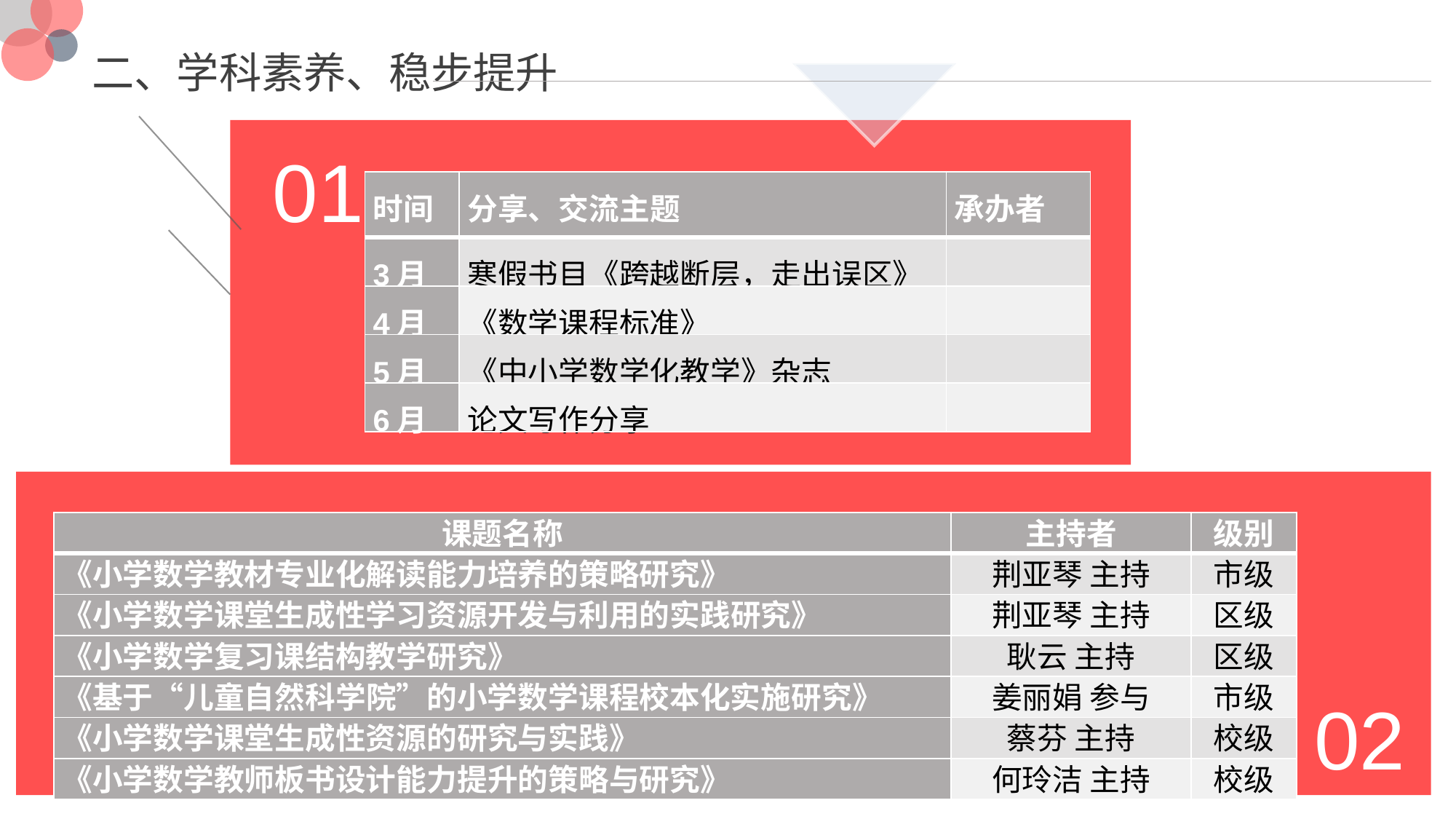

二、学科素养、稳步提升

01
| 时间 | 分享、交流主题 | 承办者 |
| --- | --- | --- |
| 3月 | 寒假书目《跨越断层，走出误区》 |  |
| 4月 | 《数学课程标准》 |  |
| 5月 | 《中小学数学化教学》杂志 |  |
| 6月 | 论文写作分享 |  |

| 课题名称 | 主持者 | 级别 |
| --- | --- | --- |
| 《小学数学教材专业化解读能力培养的策略研究》 | 荆亚琴 主持 | 市级 |
| 《小学数学课堂生成性学习资源开发与利用的实践研究》 | 荆亚琴 主持 | 区级 |
| 《小学数学复习课结构教学研究》 | 耿云 主持 | 区级 |
| 《基于“儿童自然科学院”的小学数学课程校本化实施研究》 | 姜丽娟 参与 | 市级 |
| 《小学数学课堂生成性资源的研究与实践》 | 蔡芬 主持 | 校级 |
| 《小学数学教师板书设计能力提升的策略与研究》 | 何玲洁 主持 | 校级 |
02